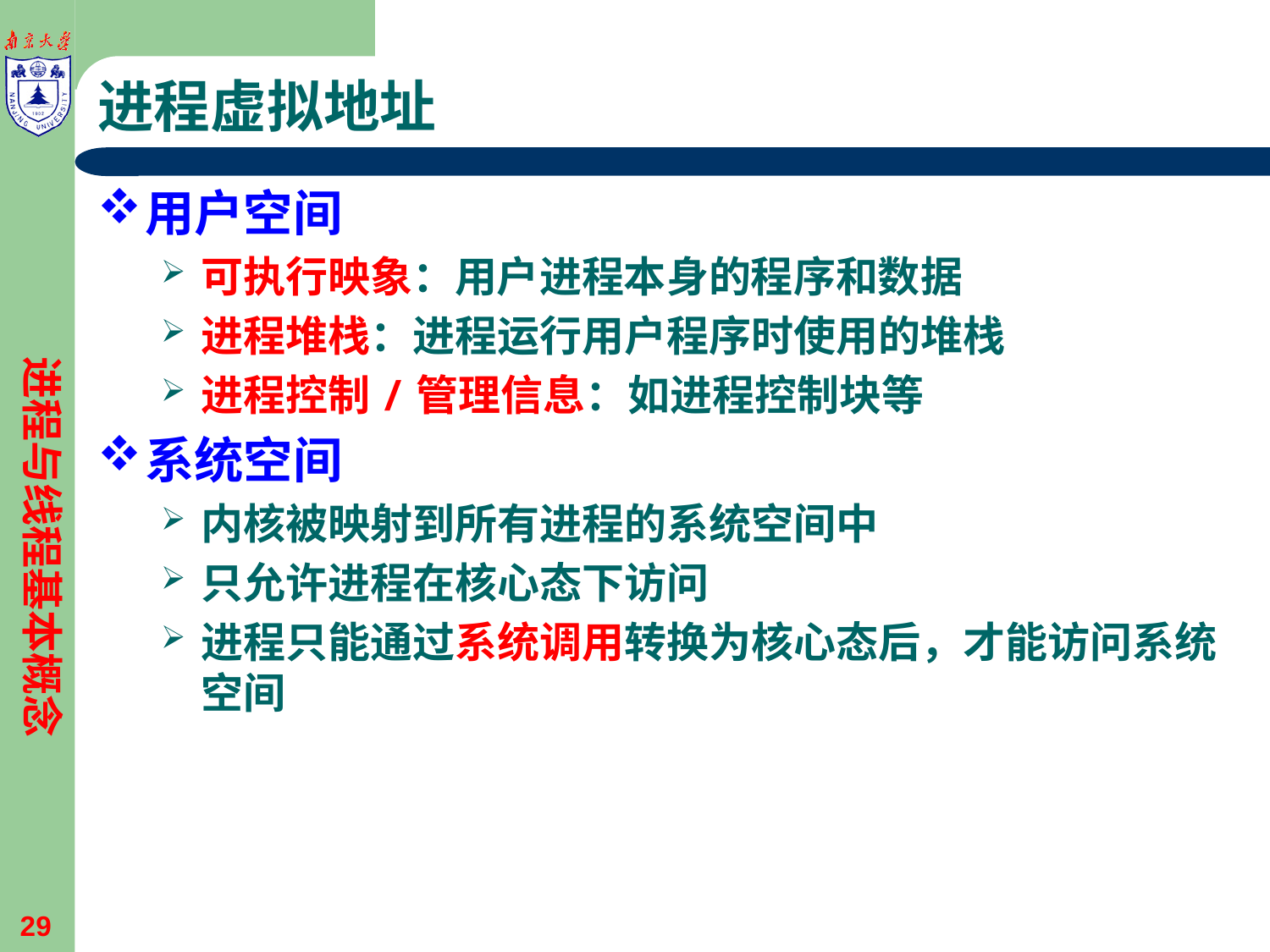

# 进程虚拟地址
用户空间
可执行映象：用户进程本身的程序和数据
进程堆栈：进程运行用户程序时使用的堆栈
进程控制/管理信息：如进程控制块等
系统空间
内核被映射到所有进程的系统空间中
只允许进程在核心态下访问
进程只能通过系统调用转换为核心态后，才能访问系统空间

进程与线程基本概念
29